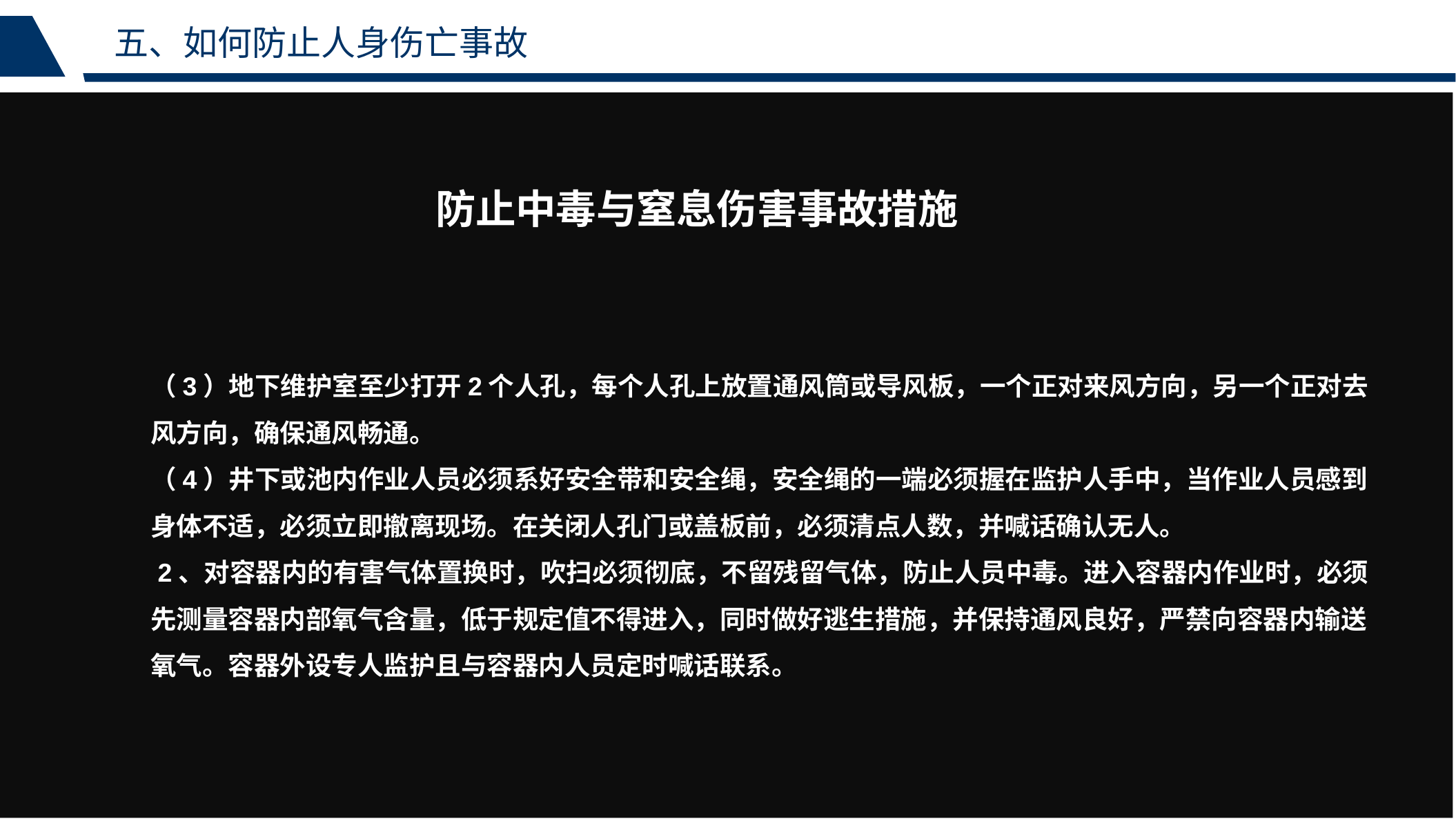

五、如何防止人身伤亡事故

防止中毒与窒息伤害事故措施
（3）地下维护室至少打开2个人孔，每个人孔上放置通风筒或导风板，一个正对来风方向，另一个正对去风方向，确保通风畅通。
（4）井下或池内作业人员必须系好安全带和安全绳，安全绳的一端必须握在监护人手中，当作业人员感到身体不适，必须立即撤离现场。在关闭人孔门或盖板前，必须清点人数，并喊话确认无人。
 2、对容器内的有害气体置换时，吹扫必须彻底，不留残留气体，防止人员中毒。进入容器内作业时，必须先测量容器内部氧气含量，低于规定值不得进入，同时做好逃生措施，并保持通风良好，严禁向容器内输送氧气。容器外设专人监护且与容器内人员定时喊话联系。